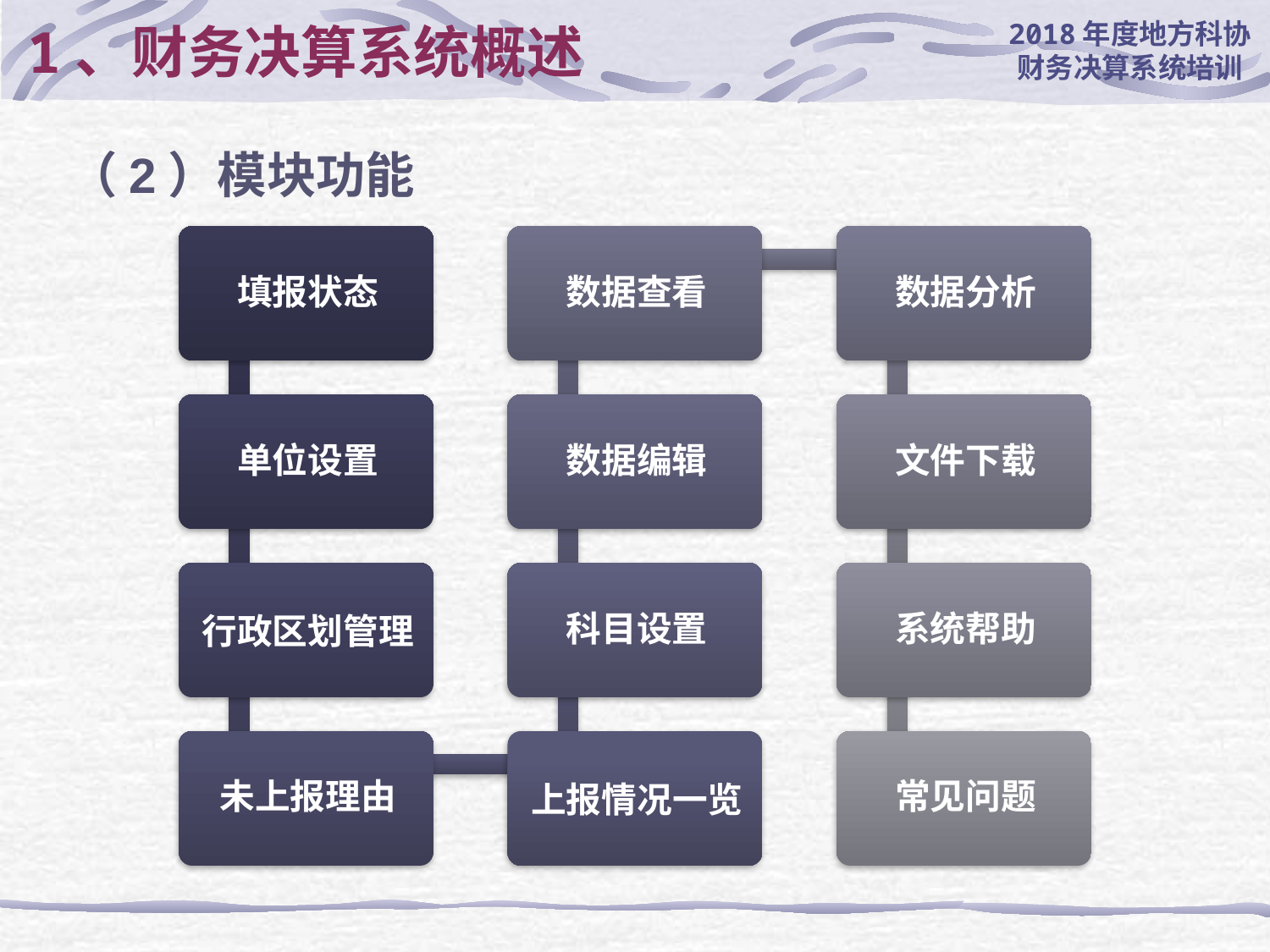

# 1、财务决算系统概述
（2）模块功能
填报状态
单位设置
行政区划管理
未上报理由
上报情况一览
科目设置
数据编辑
数据查看
数据分析
文件下载
系统帮助
常见问题